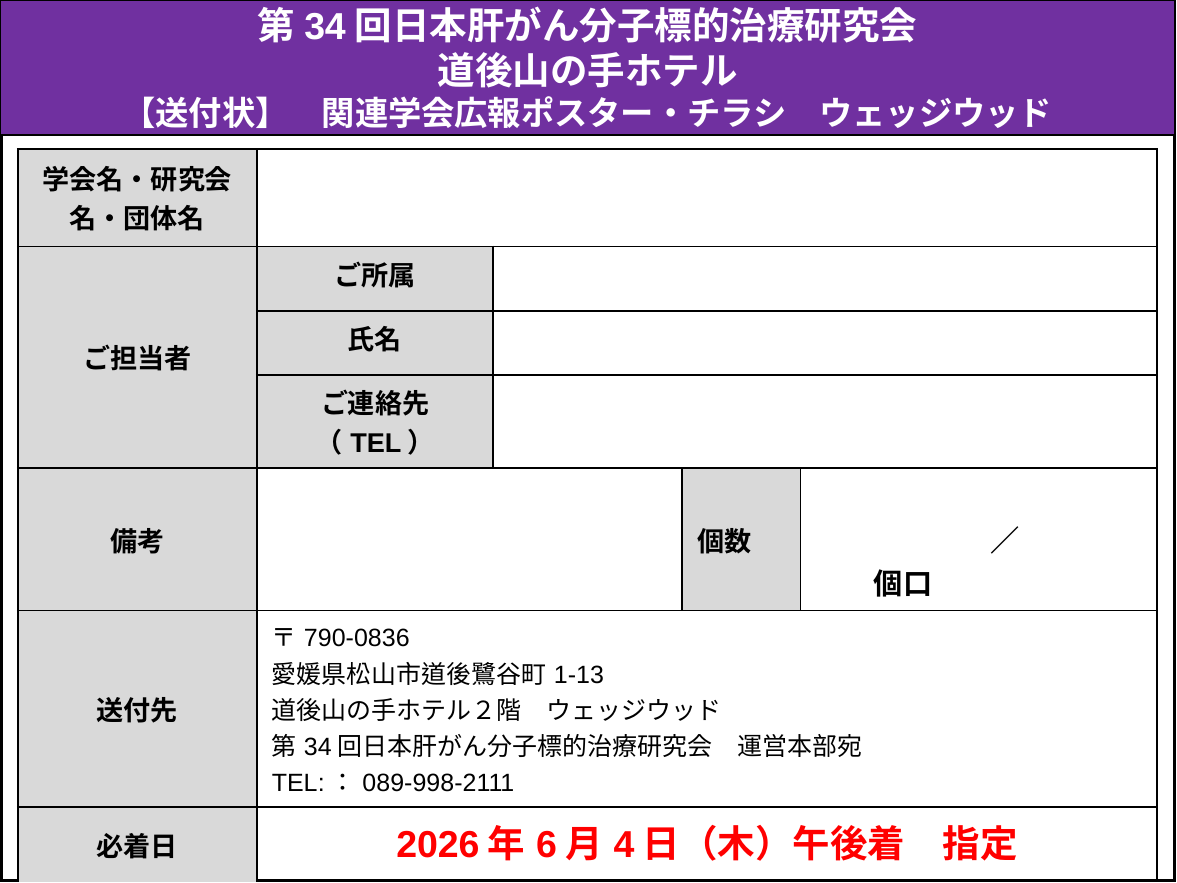

第34回日本肝がん分子標的治療研究会
道後山の手ホテル
【送付状】　関連学会広報ポスター・チラシ　ウェッジウッド
| 学会名・研究会名・団体名 |  |  |  |  |
| --- | --- | --- | --- | --- |
| ご担当者 | ご所属 |  |  |  |
|  | 氏名 |  |  |  |
|  | ご連絡先（TEL） |  |  |  |
| 備考 |  |  | 個数 | ／　　　　　　個口 |
| 送付先 | 〒790-0836　 愛媛県松山市道後鷺谷町1-13 道後山の手ホテル２階　ウェッジウッド 第34回日本肝がん分子標的治療研究会　運営本部宛 TEL:：089-998-2111 |  |  |  |
| 必着日 | 2026年6月4日（木）午後着　指定 |  |  |  |
| ※必要事項を全てご記入の上、必ず荷物側面の見えやすい場所に全ての荷物に貼付してください。 ※本送付状はカラーで印刷をお願いします。 |  |  |  |  |